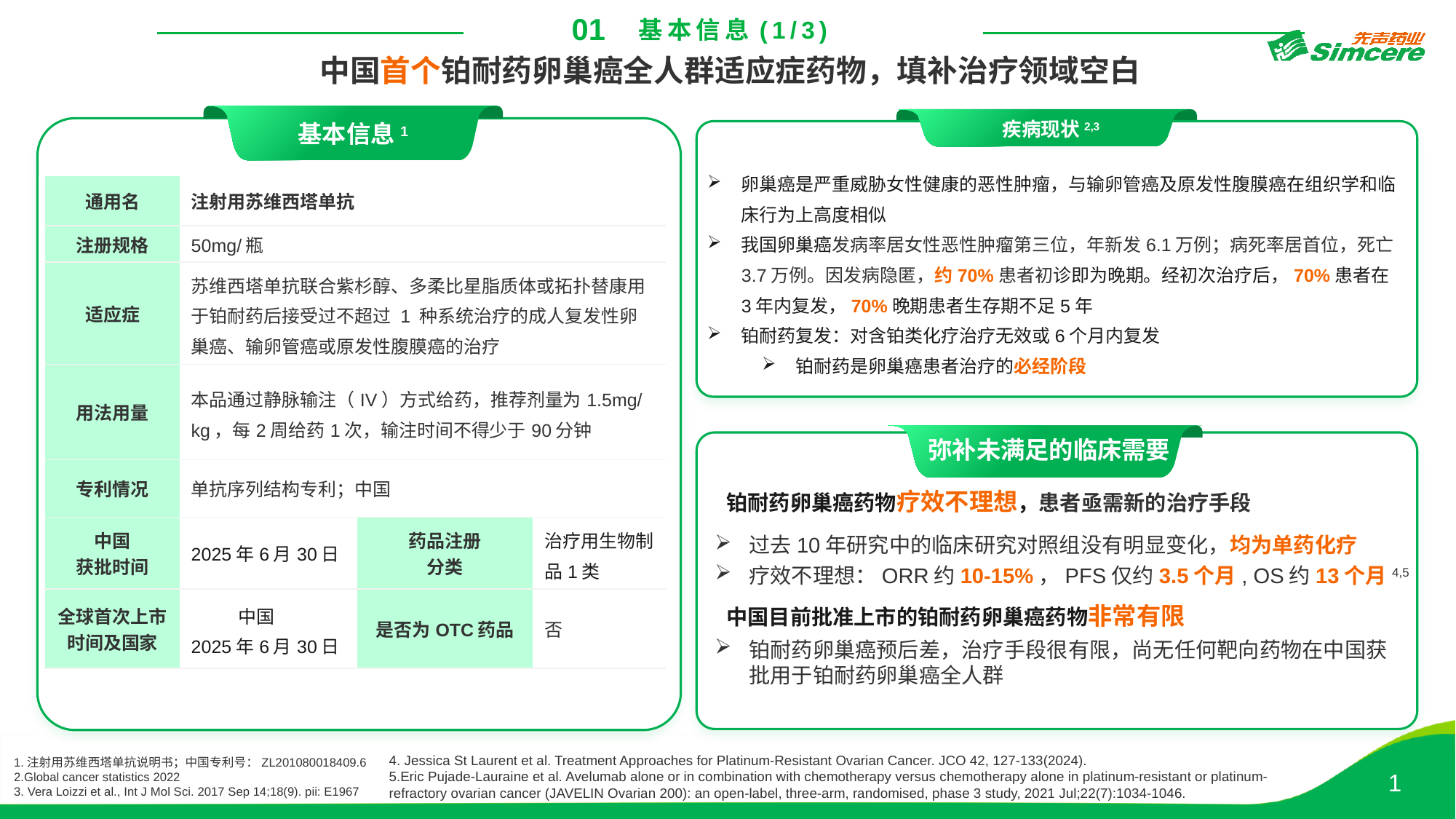

01
基本信息(1/3)
中国首个铂耐药卵巢癌全人群适应症药物，填补治疗领域空白
基本信息1

疾病现状2,3

卵巢癌是严重威胁女性健康的恶性肿瘤，与输卵管癌及原发性腹膜癌在组织学和临床行为上高度相似
我国卵巢癌发病率居女性恶性肿瘤第三位，年新发6.1万例；病死率居首位，死亡3.7万例。因发病隐匿，约70%患者初诊即为晚期。经初次治疗后，70%患者在3年内复发，70%晚期患者生存期不足5年
铂耐药复发：对含铂类化疗治疗无效或6个月内复发
铂耐药是卵巢癌患者治疗的必经阶段
| 通用名 | 注射用苏维西塔单抗 |  |  |
| --- | --- | --- | --- |
| 注册规格 | 50mg/瓶 |  |  |
| 适应症 | 苏维西塔单抗联合紫杉醇、多柔比星脂质体或拓扑替康用于铂耐药后接受过不超过 1 种系统治疗的成人复发性卵巢癌、输卵管癌或原发性腹膜癌的治疗 |  |  |
| 用法用量 | 本品通过静脉输注（IV）方式给药，推荐剂量为1.5mg/kg，每2周给药1次，输注时间不得少于90分钟 |  |  |
| 专利情况 | 单抗序列结构专利；中国 |  |  |
| 中国 获批时间 | 2025年6月30日 | 药品注册 分类 | 治疗用生物制品1类 |
| 全球首次上市时间及国家 | 中国 2025年6月30日 | 是否为OTC药品 | 否 |
弥补未满足的临床需要

铂耐药卵巢癌药物疗效不理想，患者亟需新的治疗手段
过去10年研究中的临床研究对照组没有明显变化，均为单药化疗
疗效不理想：ORR约10-15%，PFS仅约3.5个月, OS约13个月4,5
中国目前批准上市的铂耐药卵巢癌药物非常有限
铂耐药卵巢癌预后差，治疗手段很有限，尚无任何靶向药物在中国获批用于铂耐药卵巢癌全人群
1.注射用苏维西塔单抗说明书；中国专利号：ZL201080018409.6
2.Global cancer statistics 2022
3. Vera Loizzi et al., Int J Mol Sci. 2017 Sep 14;18(9). pii: E1967
4. Jessica St Laurent et al. Treatment Approaches for Platinum-Resistant Ovarian Cancer. JCO 42, 127-133(2024).
5.Eric Pujade-Lauraine et al. Avelumab alone or in combination with chemotherapy versus chemotherapy alone in platinum-resistant or platinum-refractory ovarian cancer (JAVELIN Ovarian 200): an open-label, three-arm, randomised, phase 3 study, 2021 Jul;22(7):1034-1046.

1